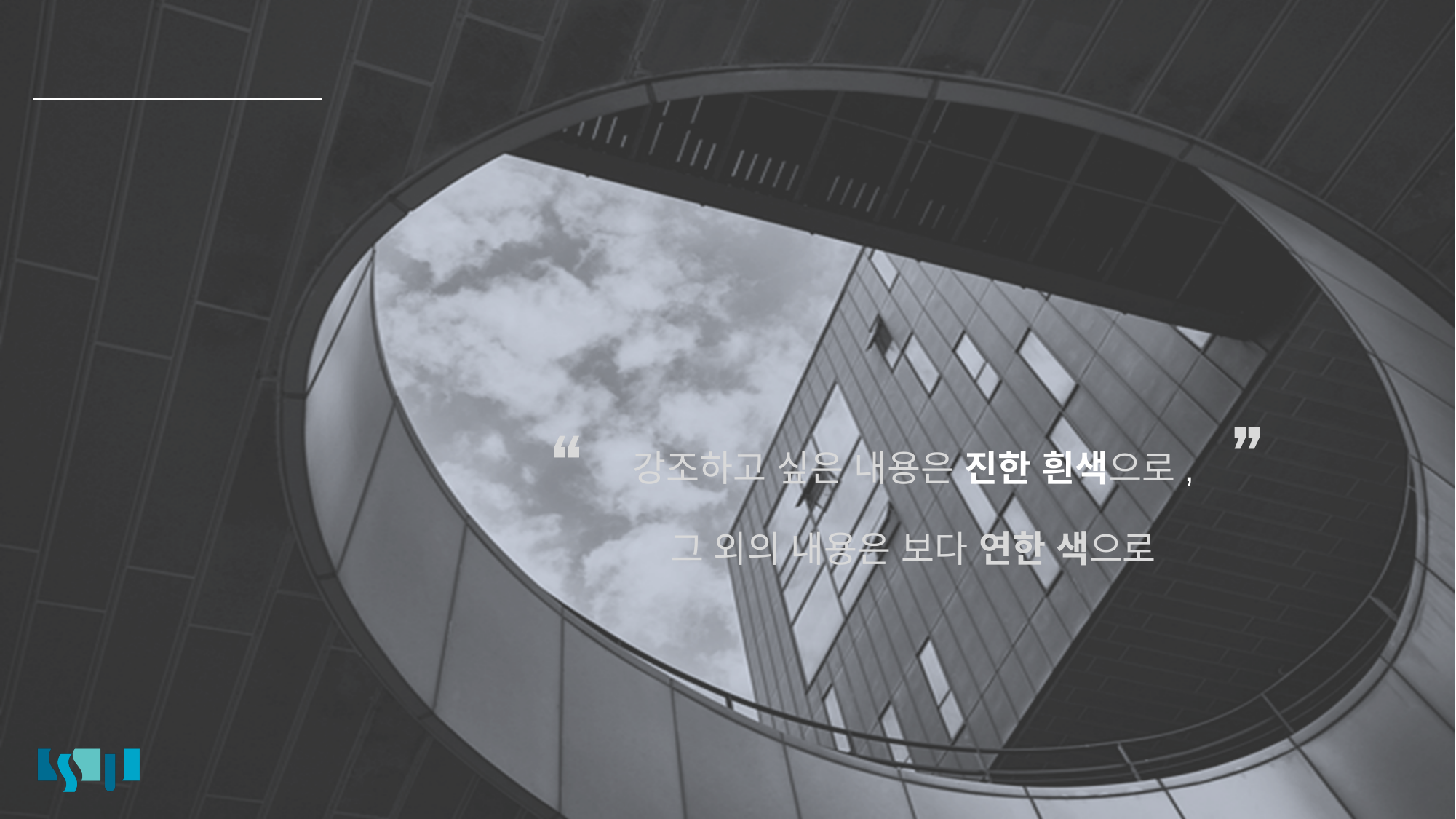

강조하고 싶은 내용은 진한 흰색으로,
그 외의 내용은 보다 연한 색으로